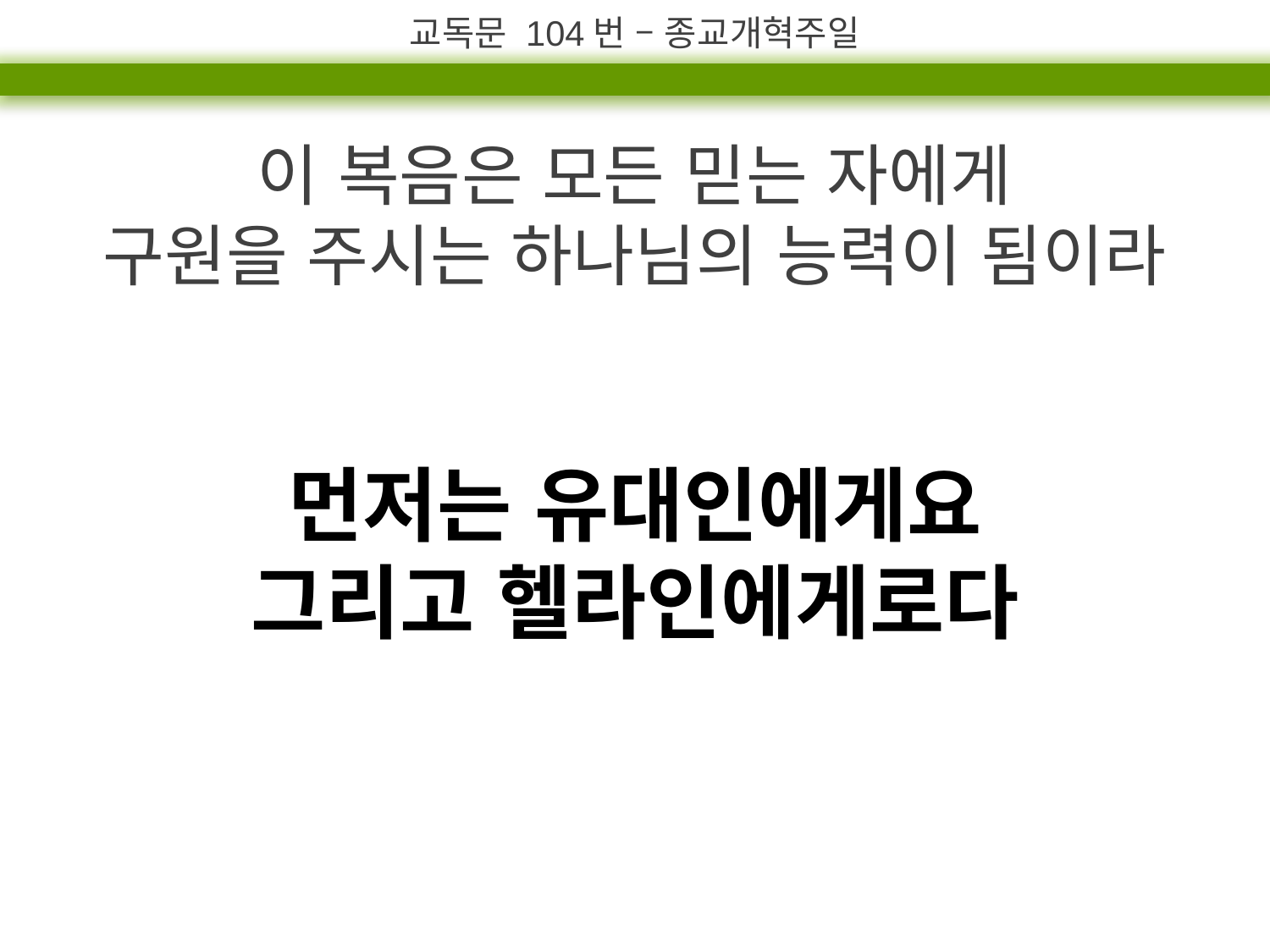

교독문 104번 – 종교개혁주일

이 복음은 모든 믿는 자에게
구원을 주시는 하나님의 능력이 됨이라
먼저는 유대인에게요
그리고 헬라인에게로다